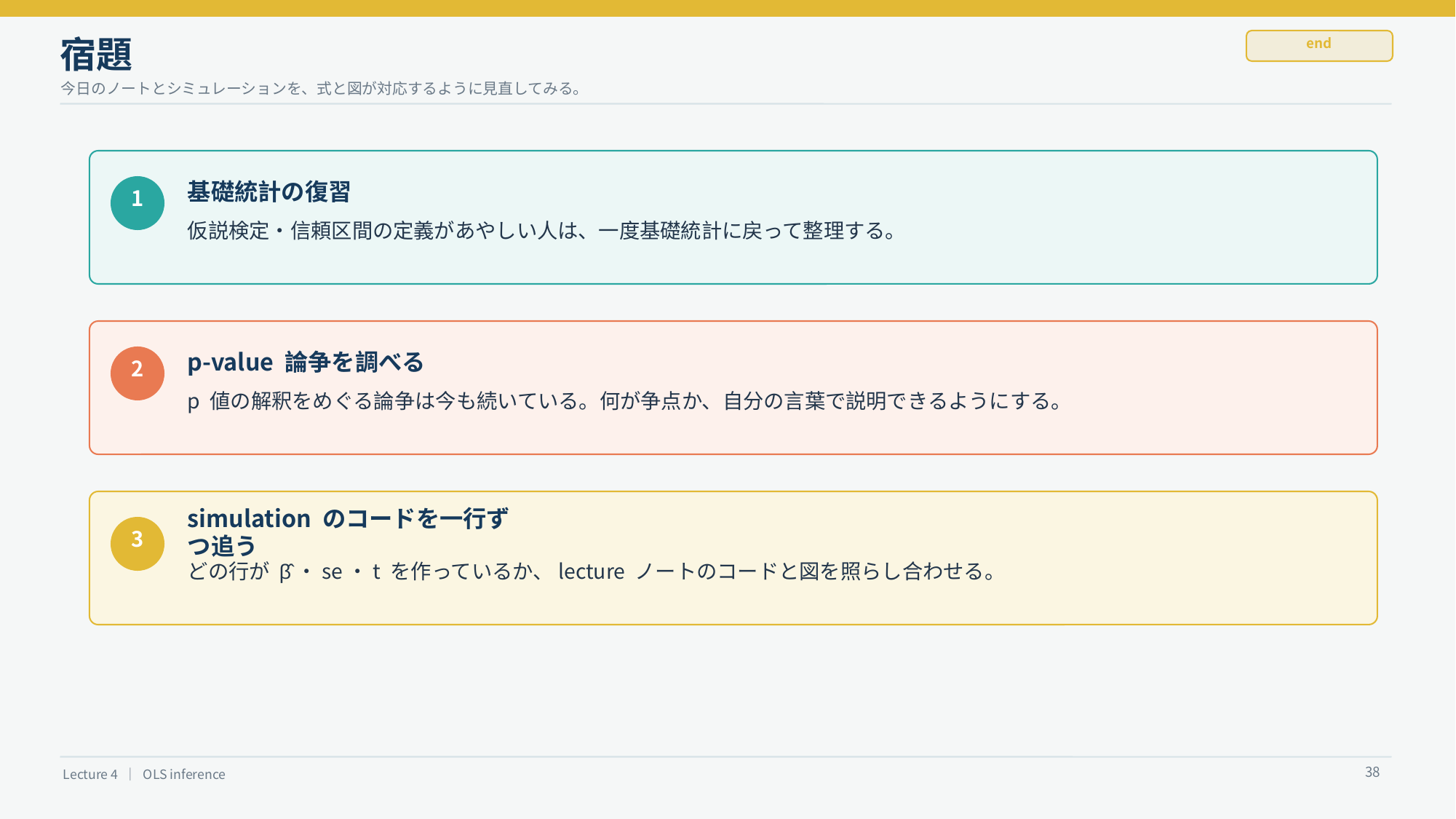

宿題
end
今日のノートとシミュレーションを、式と図が対応するように見直してみる。

基礎統計の復習
1
仮説検定・信頼区間の定義があやしい人は、一度基礎統計に戻って整理する。

p-value 論争を調べる
2
p 値の解釈をめぐる論争は今も続いている。何が争点か、自分の言葉で説明できるようにする。

simulation のコードを一行ずつ追う
3
どの行が β̂・se・t を作っているか、lecture ノートのコードと図を照らし合わせる。

38
Lecture 4 ｜ OLS inference